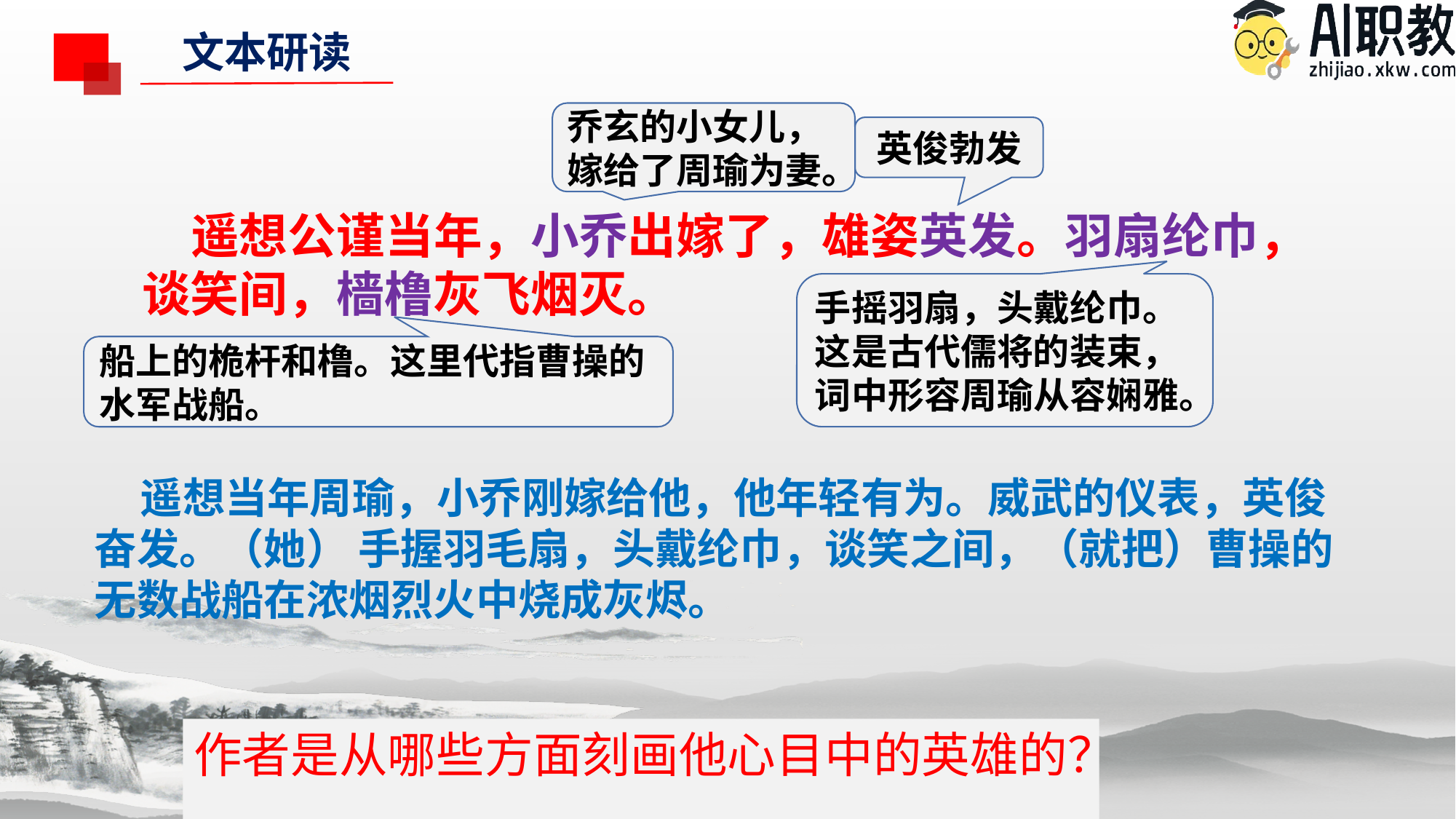

文本研读

乔玄的小女儿，嫁给了周瑜为妻。
英俊勃发
    遥想公谨当年，小乔出嫁了，雄姿英发。羽扇纶巾，谈笑间，樯橹灰飞烟灭。
手摇羽扇，头戴纶巾。这是古代儒将的装束，词中形容周瑜从容娴雅。
船上的桅杆和橹。这里代指曹操的水军战船。
    遥想当年周瑜，小乔刚嫁给他，他年轻有为。威武的仪表，英俊奋发。（她） 手握羽毛扇，头戴纶巾，谈笑之间，（就把）曹操的无数战船在浓烟烈火中烧成灰烬。
作者是从哪些方面刻画他心目中的英雄的？